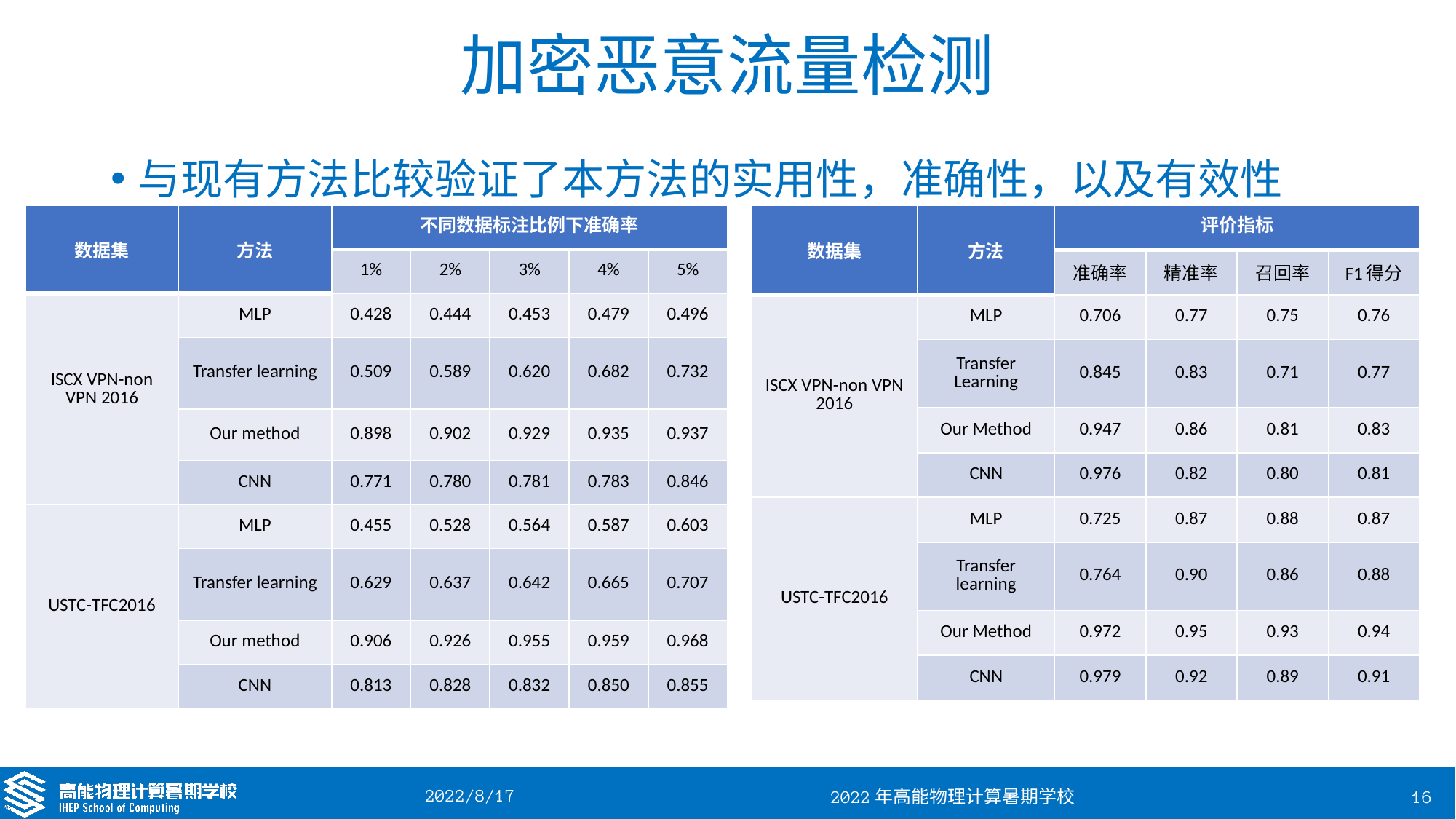

# 加密恶意流量检测
与现有方法比较验证了本方法的实用性，准确性，以及有效性

| 数据集 | 方法 | 评价指标 |  |  |  |
| --- | --- | --- | --- | --- | --- |
|  |  | 准确率 | 精准率 | 召回率 | F1得分 |
| ISCX VPN-non VPN 2016 | MLP | 0.706 | 0.77 | 0.75 | 0.76 |
|  | Transfer Learning | 0.845 | 0.83 | 0.71 | 0.77 |
|  | Our Method | 0.947 | 0.86 | 0.81 | 0.83 |
|  | CNN | 0.976 | 0.82 | 0.80 | 0.81 |
| USTC-TFC2016 | MLP | 0.725 | 0.87 | 0.88 | 0.87 |
|  | Transfer learning | 0.764 | 0.90 | 0.86 | 0.88 |
|  | Our Method | 0.972 | 0.95 | 0.93 | 0.94 |
|  | CNN | 0.979 | 0.92 | 0.89 | 0.91 |
| 数据集 | 方法 | 不同数据标注比例下准确率 |  |  |  |  |
| --- | --- | --- | --- | --- | --- | --- |
|  |  | 1% | 2% | 3% | 4% | 5% |
| ISCX VPN-non VPN 2016 | MLP | 0.428 | 0.444 | 0.453 | 0.479 | 0.496 |
|  | Transfer learning | 0.509 | 0.589 | 0.620 | 0.682 | 0.732 |
|  | Our method | 0.898 | 0.902 | 0.929 | 0.935 | 0.937 |
|  | CNN | 0.771 | 0.780 | 0.781 | 0.783 | 0.846 |
| USTC-TFC2016 | MLP | 0.455 | 0.528 | 0.564 | 0.587 | 0.603 |
|  | Transfer learning | 0.629 | 0.637 | 0.642 | 0.665 | 0.707 |
|  | Our method | 0.906 | 0.926 | 0.955 | 0.959 | 0.968 |
|  | CNN | 0.813 | 0.828 | 0.832 | 0.850 | 0.855 |
2022/8/17
2022年高能物理计算暑期学校
16